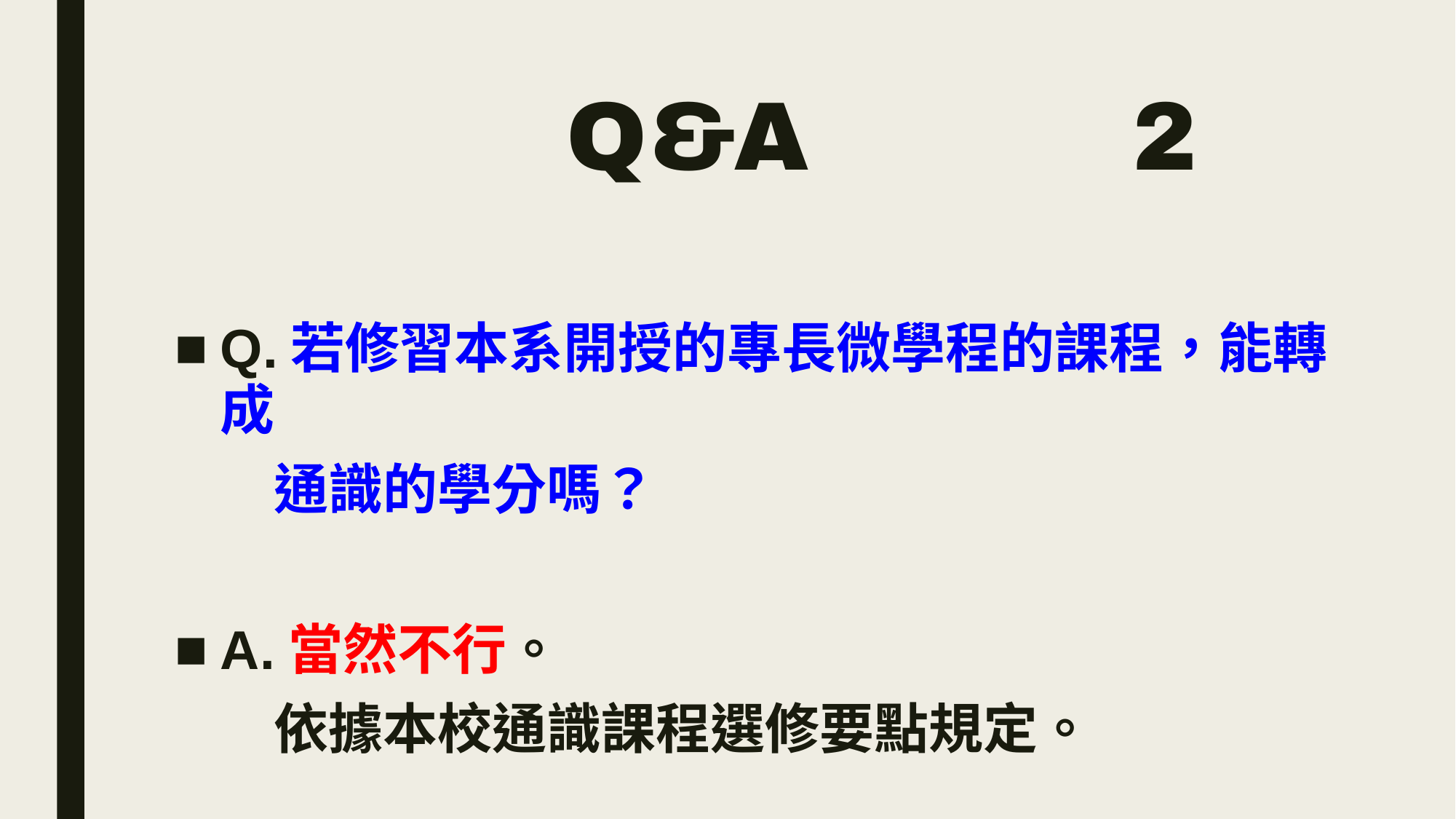

# Q&A          2

Q.若修習本系開授的專長微學程的課程，能轉成
       通識的學分嗎？

A.當然不行。
       依據本校通識課程選修要點規定。